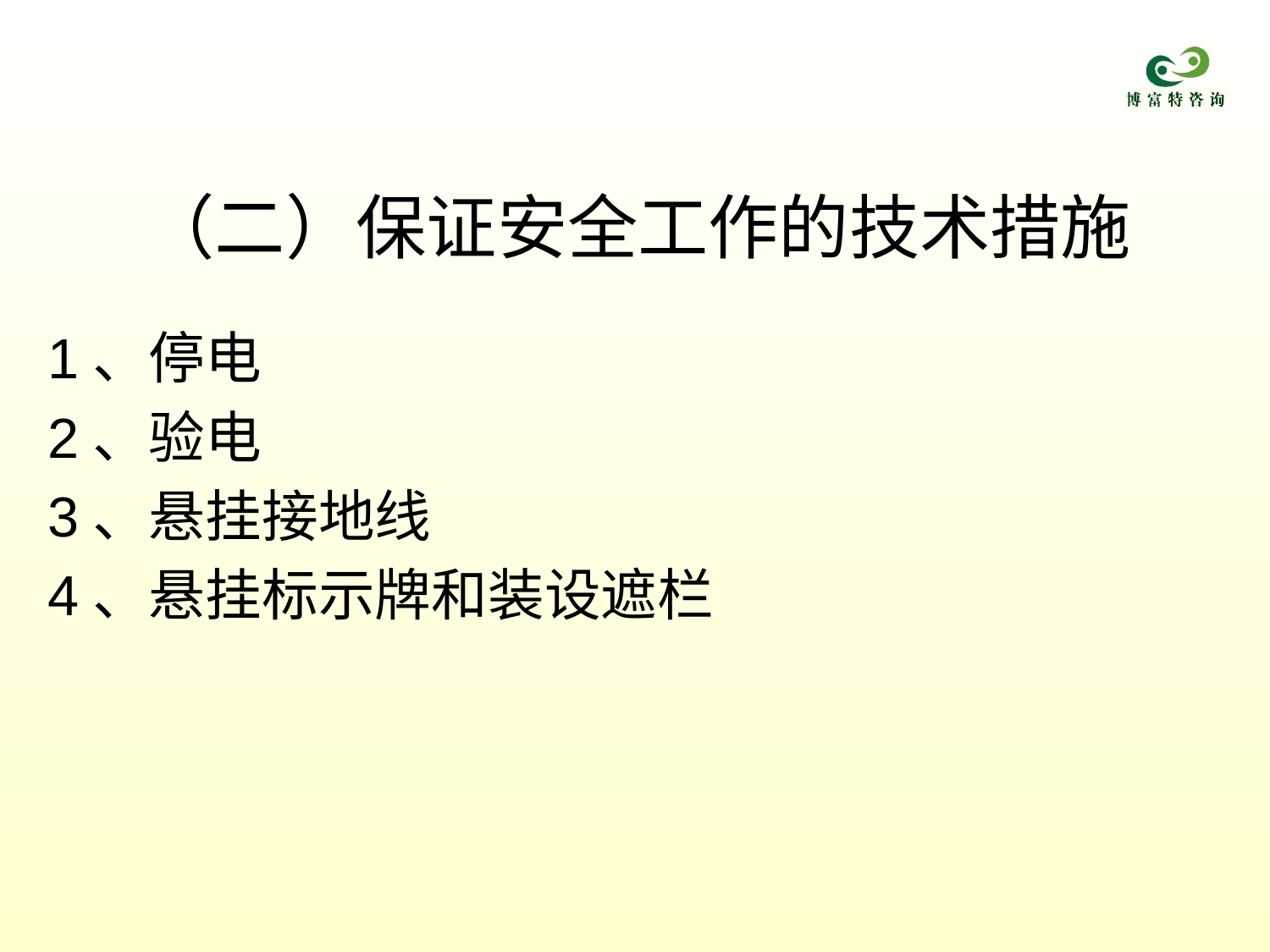

# （二）保证安全工作的技术措施
1、停电
2、验电
3、悬挂接地线
4、悬挂标示牌和装设遮栏

126